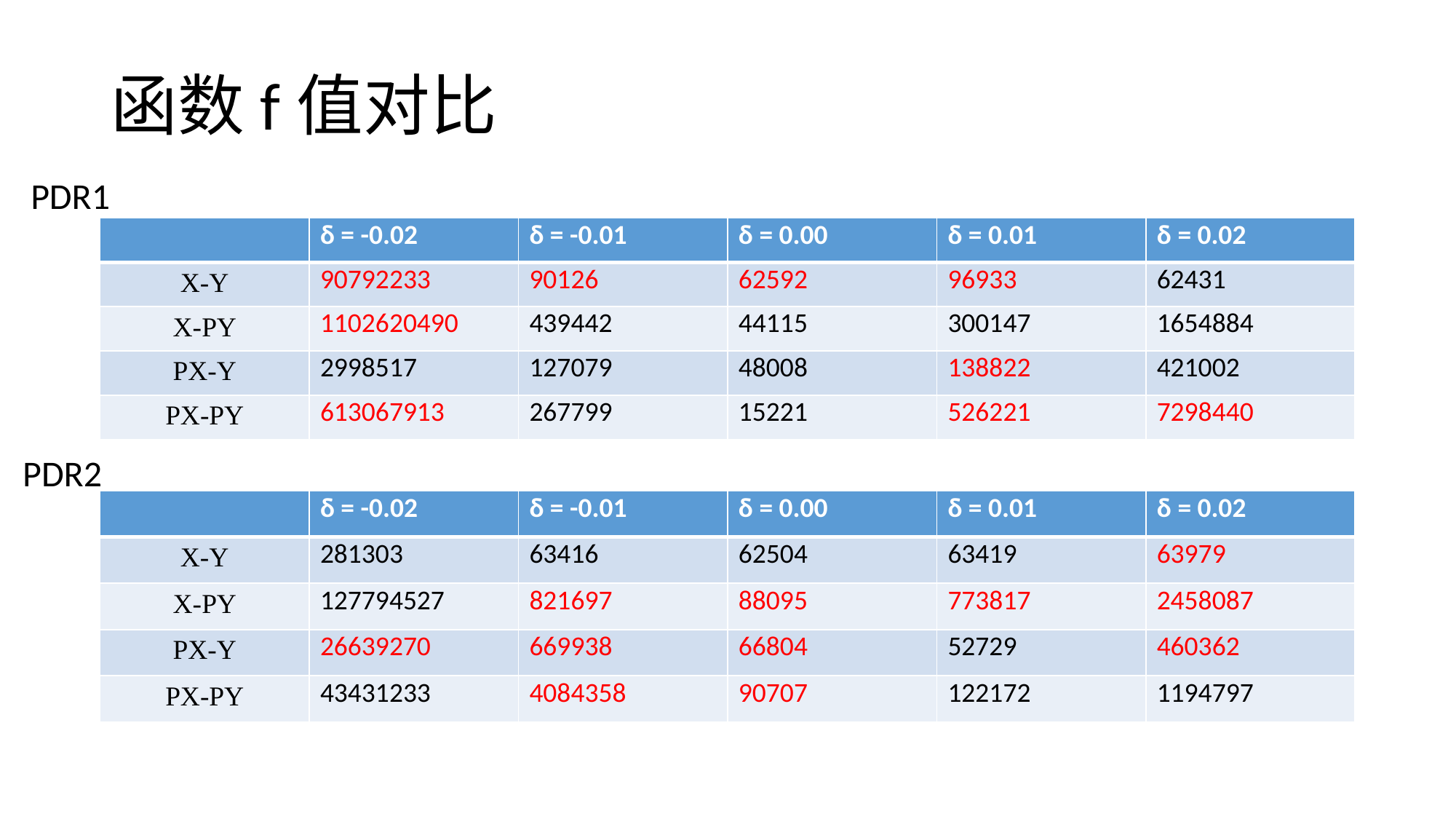

# 函数f值对比
PDR1
|  | δ = -0.02 | δ = -0.01 | δ = 0.00 | δ = 0.01 | δ = 0.02 |
| --- | --- | --- | --- | --- | --- |
| X-Y | 90792233 | 90126 | 62592 | 96933 | 62431 |
| X-PY | 1102620490 | 439442 | 44115 | 300147 | 1654884 |
| PX-Y | 2998517 | 127079 | 48008 | 138822 | 421002 |
| PX-PY | 613067913 | 267799 | 15221 | 526221 | 7298440 |
PDR2
|  | δ = -0.02 | δ = -0.01 | δ = 0.00 | δ = 0.01 | δ = 0.02 |
| --- | --- | --- | --- | --- | --- |
| X-Y | 281303 | 63416 | 62504 | 63419 | 63979 |
| X-PY | 127794527 | 821697 | 88095 | 773817 | 2458087 |
| PX-Y | 26639270 | 669938 | 66804 | 52729 | 460362 |
| PX-PY | 43431233 | 4084358 | 90707 | 122172 | 1194797 |